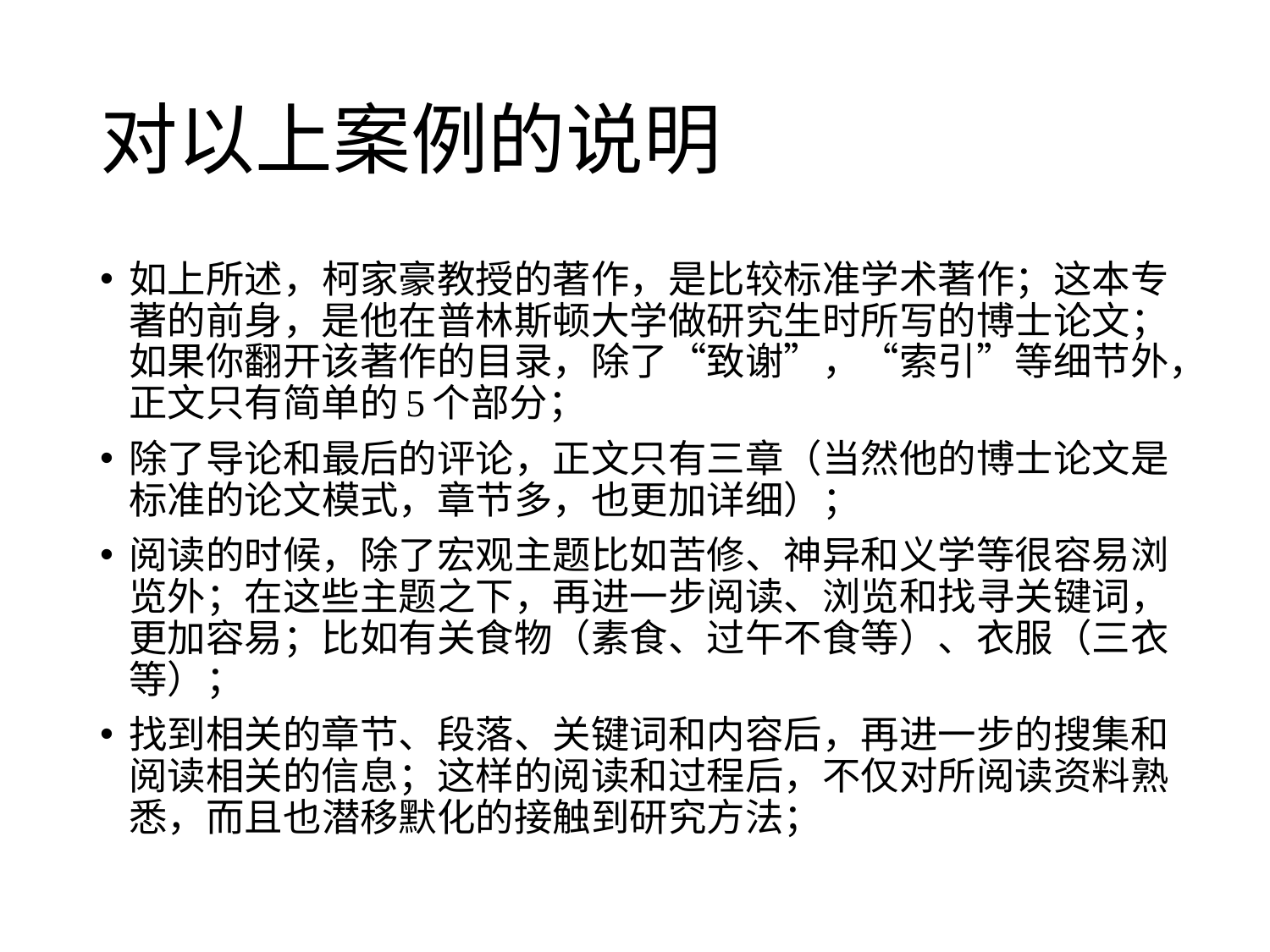

# 对以上案例的说明
如上所述，柯家豪教授的著作，是比较标准学术著作；这本专著的前身，是他在普林斯顿大学做研究生时所写的博士论文；如果你翻开该著作的目录，除了“致谢”，“索引”等细节外，正文只有简单的5个部分；
除了导论和最后的评论，正文只有三章（当然他的博士论文是标准的论文模式，章节多，也更加详细）；
阅读的时候，除了宏观主题比如苦修、神异和义学等很容易浏览外；在这些主题之下，再进一步阅读、浏览和找寻关键词，更加容易；比如有关食物（素食、过午不食等）、衣服（三衣等）；
找到相关的章节、段落、关键词和内容后，再进一步的搜集和阅读相关的信息；这样的阅读和过程后，不仅对所阅读资料熟悉，而且也潜移默化的接触到研究方法；